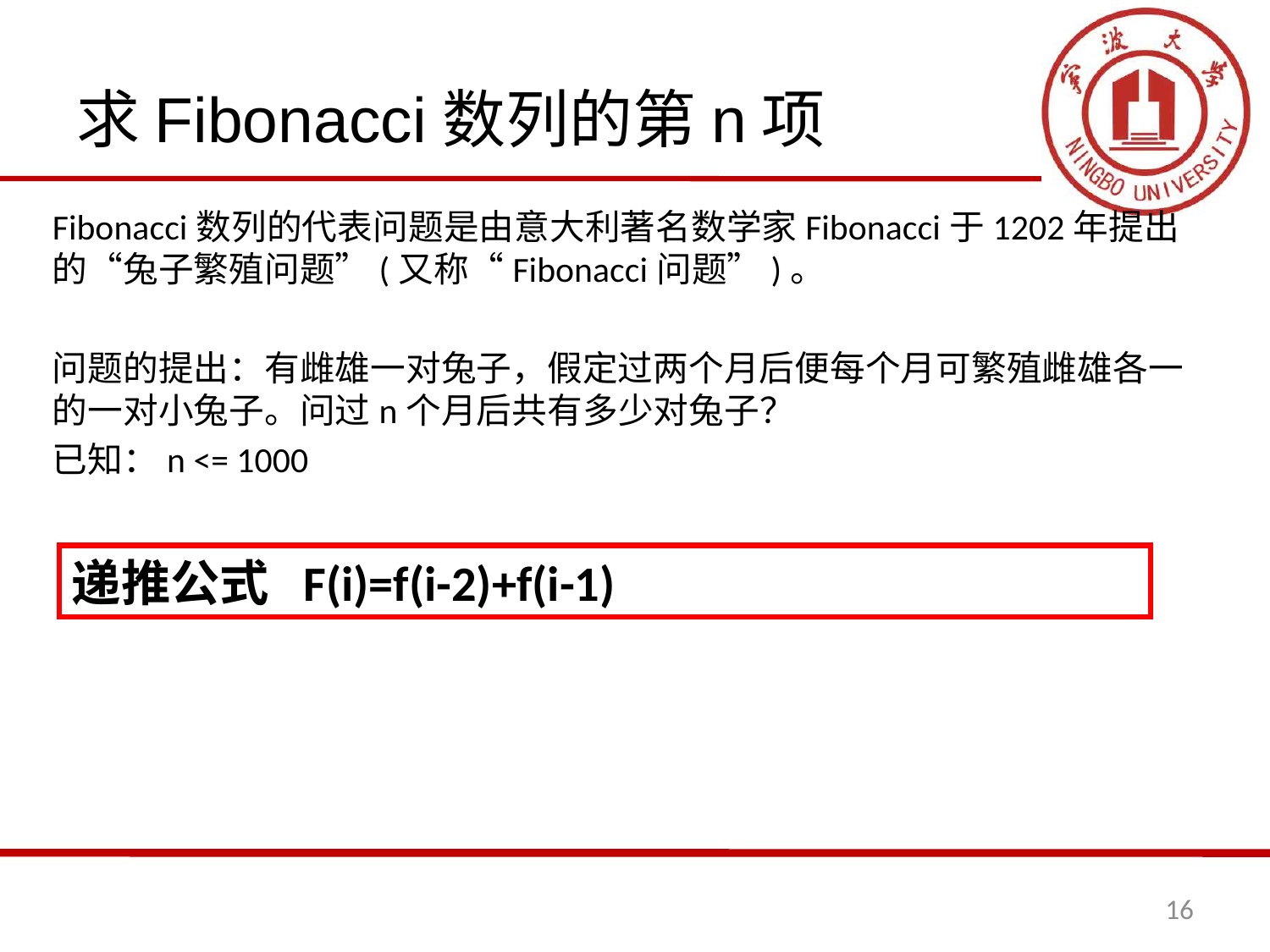

# 求Fibonacci数列的第n项
Fibonacci数列的代表问题是由意大利著名数学家Fibonacci于1202年提出的“兔子繁殖问题”(又称“Fibonacci问题”)。

问题的提出：有雌雄一对兔子，假定过两个月后便每个月可繁殖雌雄各一的一对小兔子。问过n个月后共有多少对兔子？
已知：n <= 1000

递推公式  F(i)=f(i-2)+f(i-1)
16